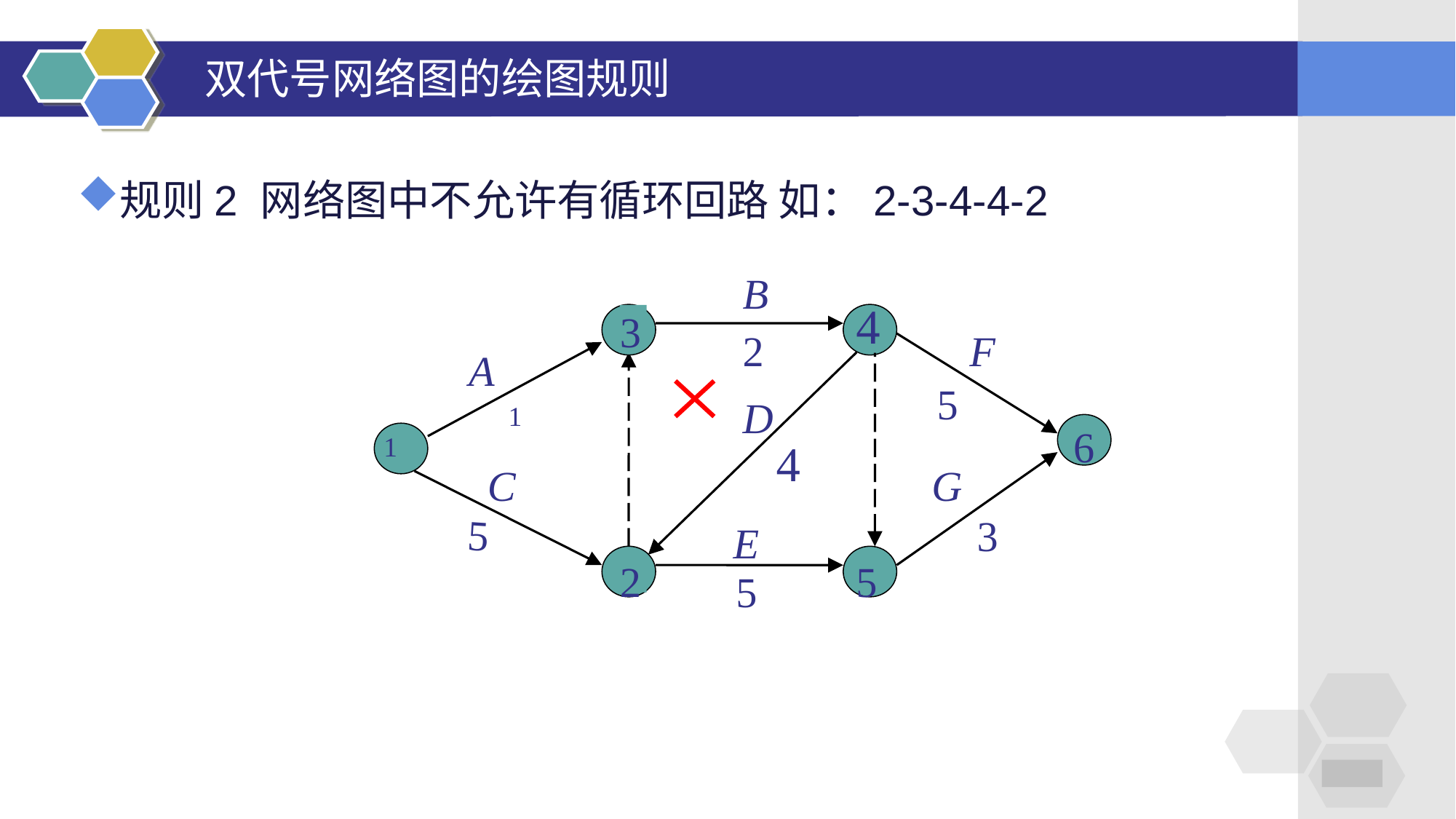

双代号网络图的绘图规则
规则2 网络图中不允许有循环回路 如：2-3-4-4-2
B
4

3
2

2
F

A

5
D
1

6

1
4

C
G

5
3
E

2
5

5

5